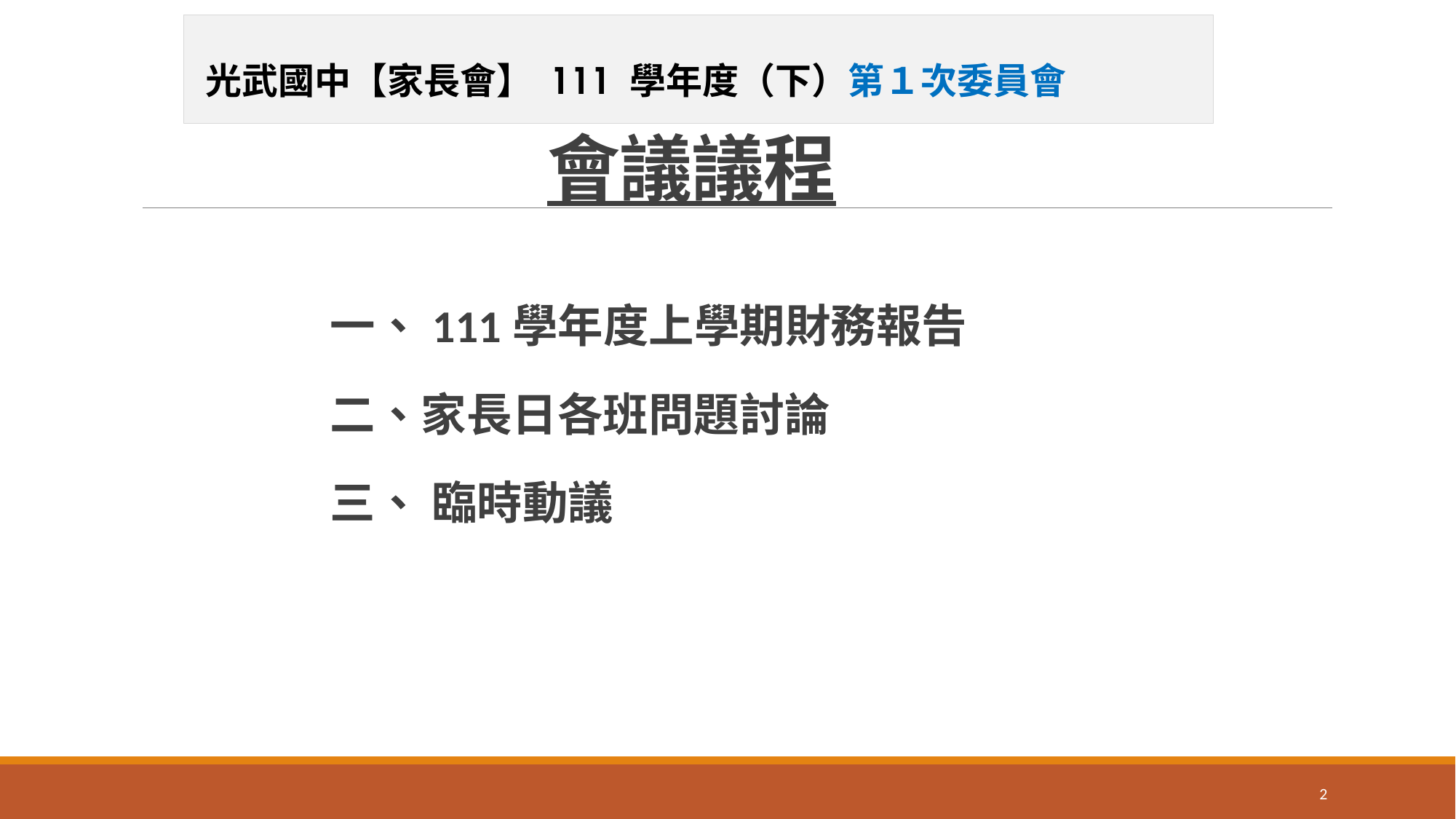

光武國中【家長會】 111 學年度（下）第１次委員會
# 會議議程
一、111學年度上學期財務報告
二、家長日各班問題討論
三、 臨時動議

2